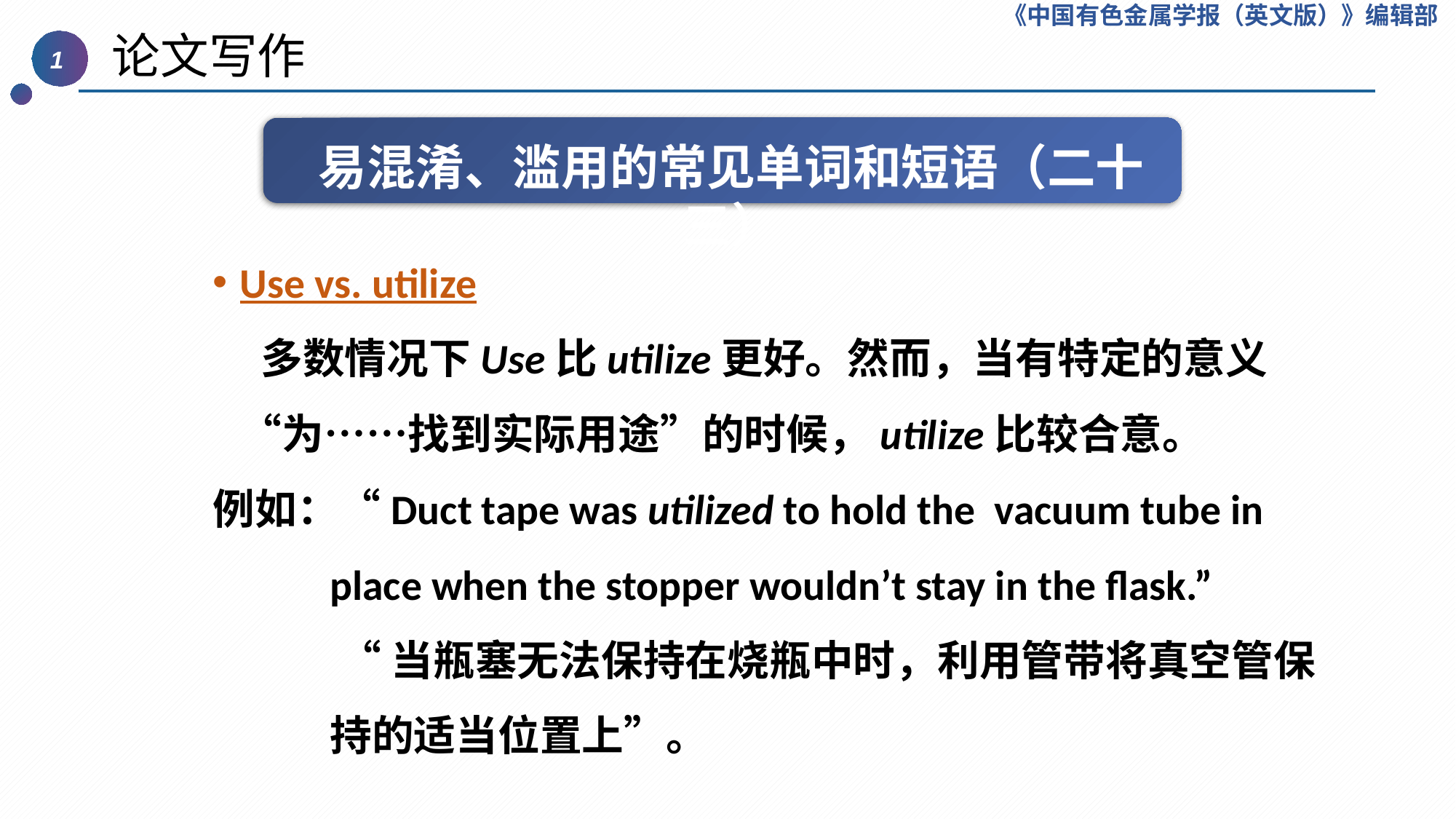

《中国有色金属学报（英文版）》编辑部

      论文写作

1

易混淆、滥用的常见单词和短语（二十三）
Use vs. utilize
    多数情况下Use比utilize更好。然而，当有特定的意义“为……找到实际用途”的时候，utilize比较合意。
例如：“Duct tape was utilized to hold the  vacuum tube in place when the stopper wouldn’t stay in the flask.”
 “当瓶塞无法保持在烧瓶中时，利用管带将真空管保持的适当位置上”。